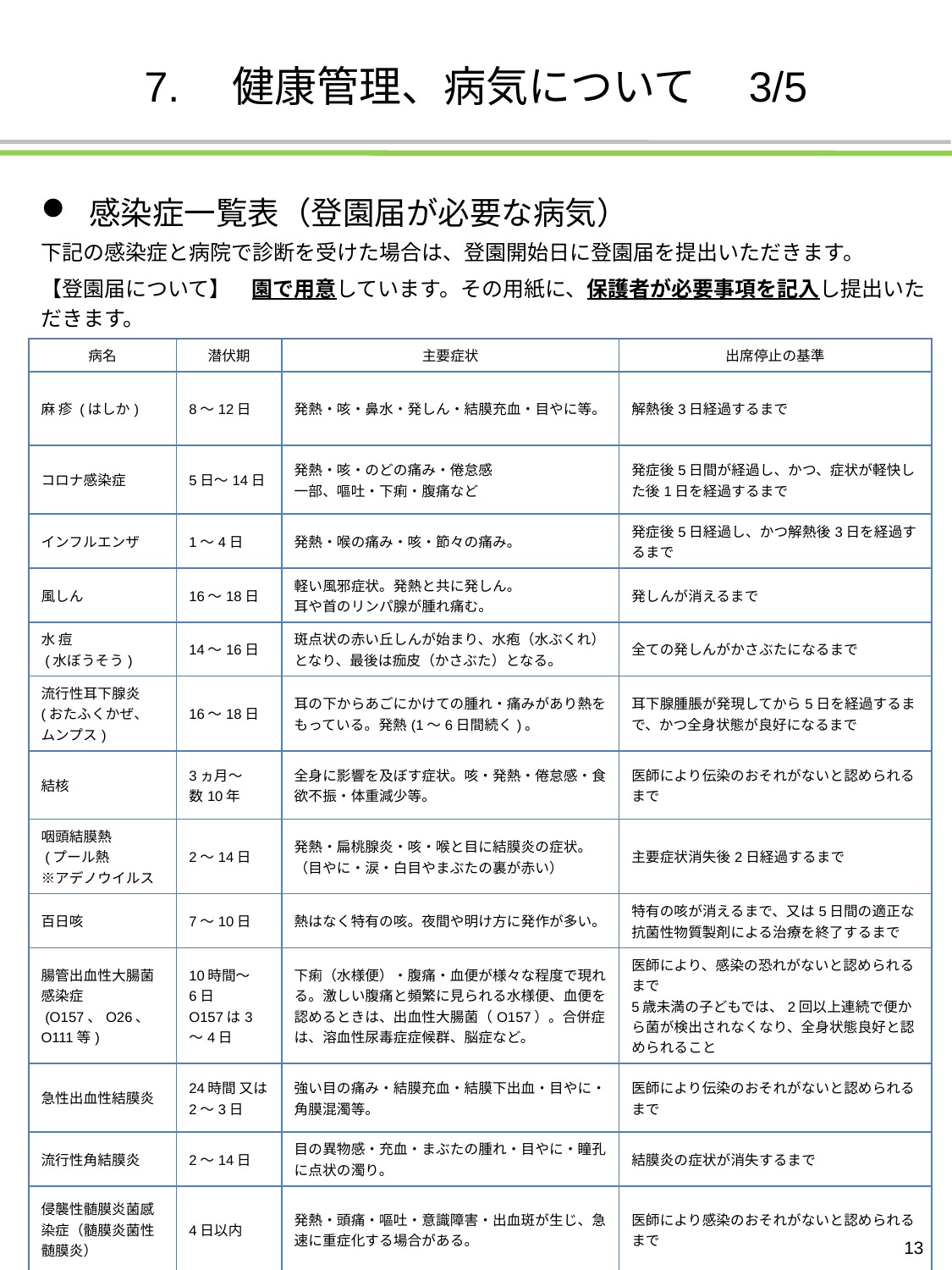

# 7.　健康管理、病気について　3/5
品川園
世田谷
名古屋
感染症一覧表（登園届が必要な病気）
下記の感染症と病院で診断を受けた場合は、登園開始日に登園届を提出いただきます。
【登園届について】　園で用意しています。その用紙に、保護者が必要事項を記入し提出いただきます。
2023年度　11月１日変更
登園許可書対象だった感染症を
登園届対象に変更

| 病名 | 潜伏期 | 主要症状 | 出席停止の基準 |
| --- | --- | --- | --- |
| 麻 疹 (はしか) | 8～12日 | 発熱・咳・鼻水・発しん・結膜充血・目やに等。 | 解熱後3日経過するまで |
| コロナ感染症 | 5日～14日 | 発熱・咳・のどの痛み・倦怠感 一部、嘔吐・下痢・腹痛など | 発症後5日間が経過し、かつ、症状が軽快した後1日を経過するまで |
| インフルエンザ | 1～4日 | 発熱・喉の痛み・咳・節々の痛み。 | 発症後5日経過し、かつ解熱後3日を経過するまで |
| 風しん | 16～18日 | 軽い風邪症状。発熱と共に発しん。 耳や首のリンパ腺が腫れ痛む。 | 発しんが消えるまで |
| 水 痘 (水ぼうそう) | 14～16日 | 斑点状の赤い丘しんが始まり、水疱（水ぶくれ）となり、最後は痂皮（かさぶた）となる。 | 全ての発しんがかさぶたになるまで |
| 流行性耳下腺炎 (おたふくかぜ、 ムンプス) | 16～18日 | 耳の下からあごにかけての腫れ・痛みがあり熱をもっている。発熱(1～6日間続く)。 | 耳下腺腫脹が発現してから5日を経過するまで、かつ全身状態が良好になるまで |
| 結核 | 3ヵ月～ 数10年 | 全身に影響を及ぼす症状。咳・発熱・倦怠感・食欲不振・体重減少等。 | 医師により伝染のおそれがないと認められるまで |
| 咽頭結膜熱 (プール熱 ※アデノウイルス | 2～14日 | 発熱・扁桃腺炎・咳・喉と目に結膜炎の症状。（目やに・涙・白目やまぶたの裏が赤い） | 主要症状消失後2日経過するまで |
| 百日咳 | 7～10日 | 熱はなく特有の咳。夜間や明け方に発作が多い。 | 特有の咳が消えるまで、又は5日間の適正な抗菌性物質製剤による治療を終了するまで |
| 腸管出血性大腸菌感染症 (O157、O26、O111等) | 10時間～ 6日 O157は3～4日 | 下痢（水様便）・腹痛・血便が様々な程度で現れる。激しい腹痛と頻繁に見られる水様便、血便を認めるときは、出血性大腸菌（O157）。合併症は、溶血性尿毒症症候群、脳症など。 | 医師により、感染の恐れがないと認められるまで 5歳未満の子どもでは、2回以上連続で便から菌が検出されなくなり、全身状態良好と認められること |
| 急性出血性結膜炎 | 24時間 又は2～3日 | 強い目の痛み・結膜充血・結膜下出血・目やに・角膜混濁等。 | 医師により伝染のおそれがないと認められるまで |
| 流行性角結膜炎 | 2～14日 | 目の異物感・充血・まぶたの腫れ・目やに・瞳孔に点状の濁り。 | 結膜炎の症状が消失するまで |
| 侵襲性髄膜炎菌感染症（髄膜炎菌性髄膜炎） | 4日以内 | 発熱・頭痛・嘔吐・意識障害・出血斑が生じ、急速に重症化する場合がある。 | 医師により感染のおそれがないと認められるまで |
2023年度　5月8日追加
コロナ感染症をインフルエンザと同様の対応に変更するため、登園許可書が望ましい感染症と位置づけました。

13